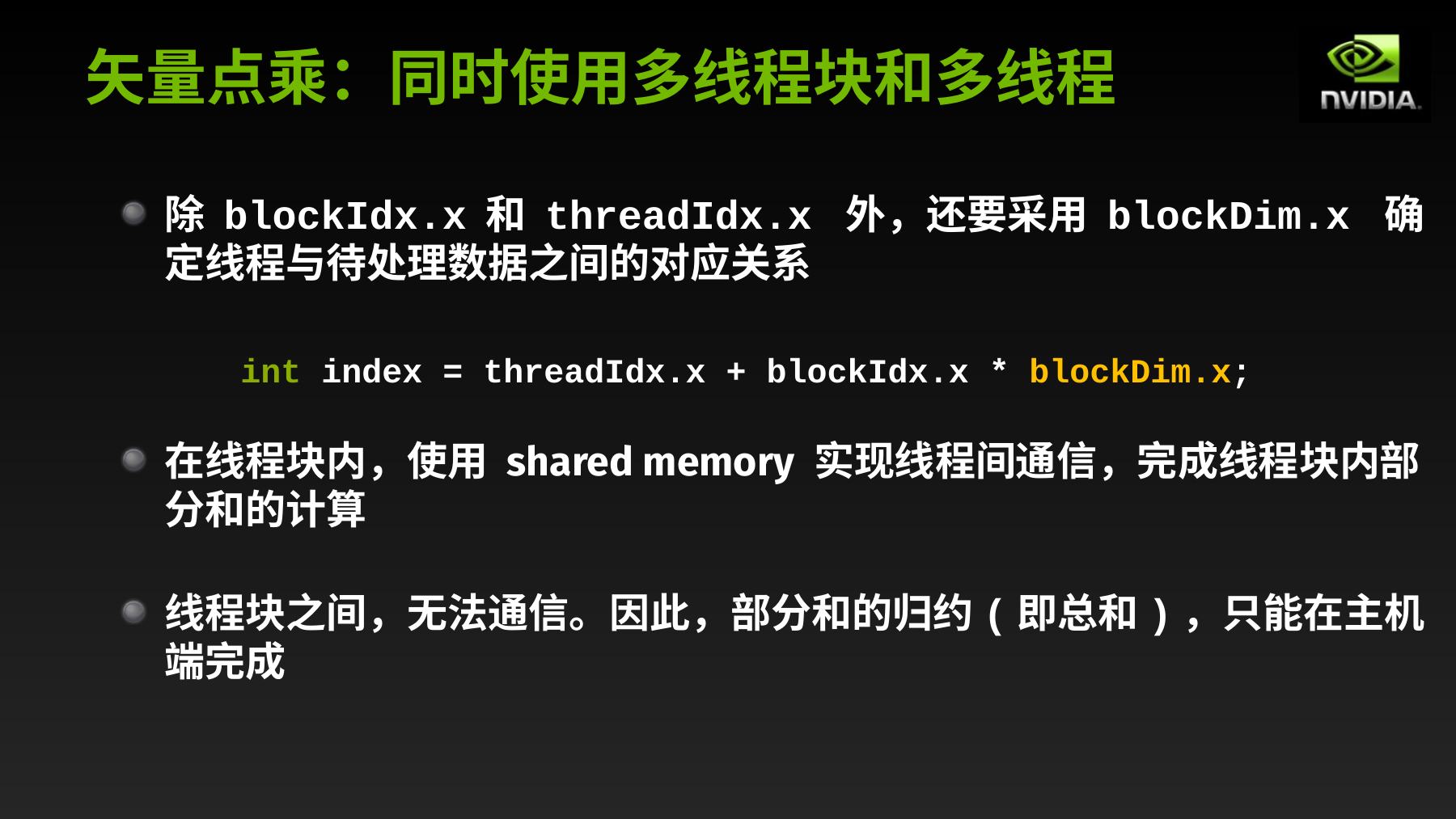

# 矢量点乘：同时使用多线程块和多线程
除 blockIdx.x 和 threadIdx.x 外，还要采用 blockDim.x 确定线程与待处理数据之间的对应关系

	int index = threadIdx.x + blockIdx.x * blockDim.x;

在线程块内，使用 shared memory 实现线程间通信，完成线程块内部分和的计算

线程块之间，无法通信。因此，部分和的归约(即总和)，只能在主机端完成